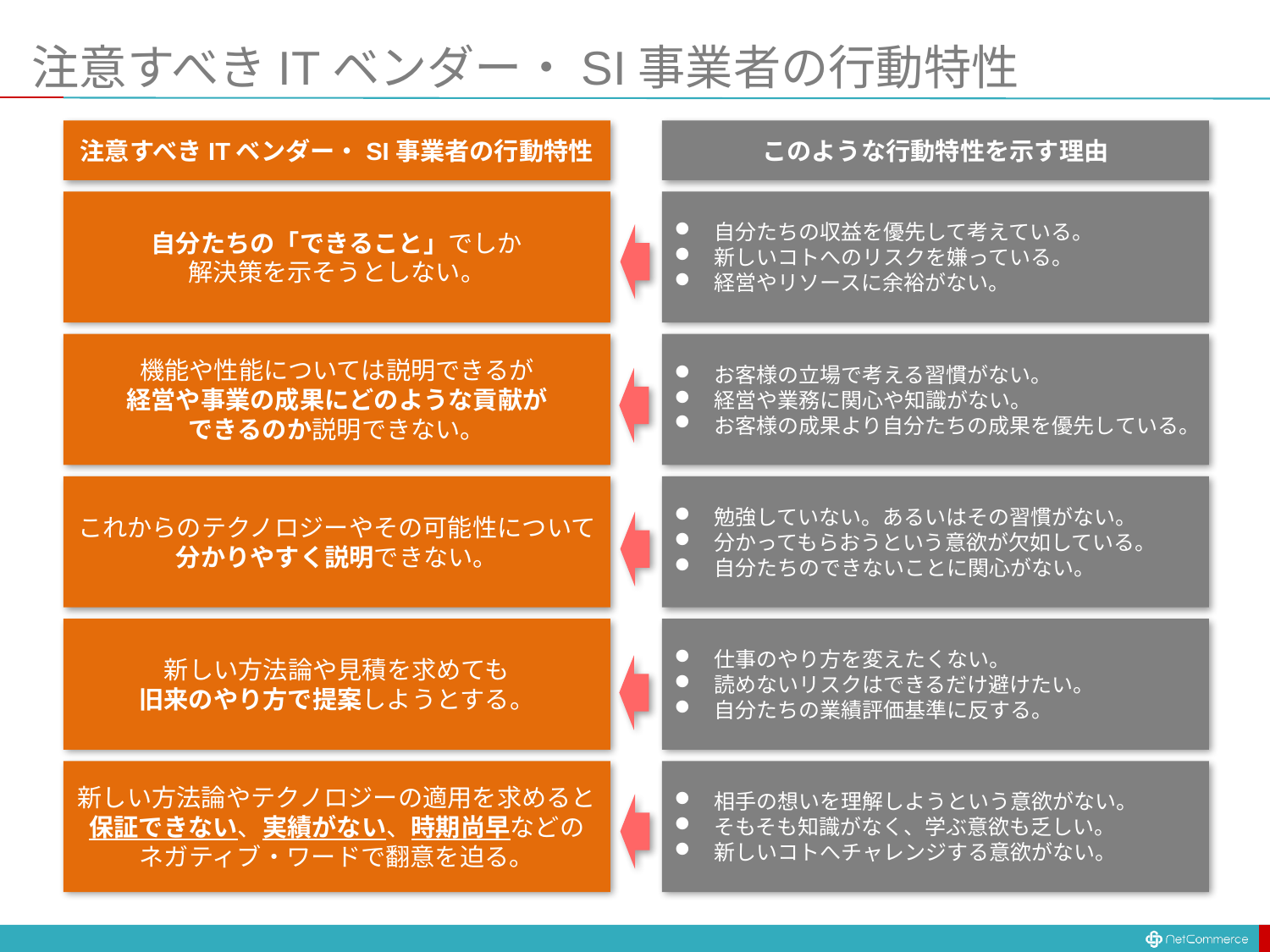

# 注意すべきITベンダー・SI事業者の行動特性
注意すべきITベンダー・SI事業者の行動特性
このような行動特性を示す理由
自分たちの収益を優先して考えている。
新しいコトへのリスクを嫌っている。
経営やリソースに余裕がない。

お客様の立場で考える習慣がない。
経営や業務に関心や知識がない。
お客様の成果より自分たちの成果を優先している。

勉強していない。あるいはその習慣がない。
分かってもらおうという意欲が欠如している。
自分たちのできないことに関心がない。

仕事のやり方を変えたくない。
読めないリスクはできるだけ避けたい。
自分たちの業績評価基準に反する。

相手の想いを理解しようという意欲がない。
そもそも知識がなく、学ぶ意欲も乏しい。
新しいコトへチャレンジする意欲がない。

自分たちの「できること」でしか
解決策を示そうとしない。
機能や性能については説明できるが
経営や事業の成果にどのような貢献が
できるのか説明できない。
これからのテクノロジーやその可能性について
分かりやすく説明できない。
新しい方法論や見積を求めても
旧来のやり方で提案しようとする。
新しい方法論やテクノロジーの適用を求めると
保証できない、実績がない、時期尚早などの
ネガティブ・ワードで翻意を迫る。